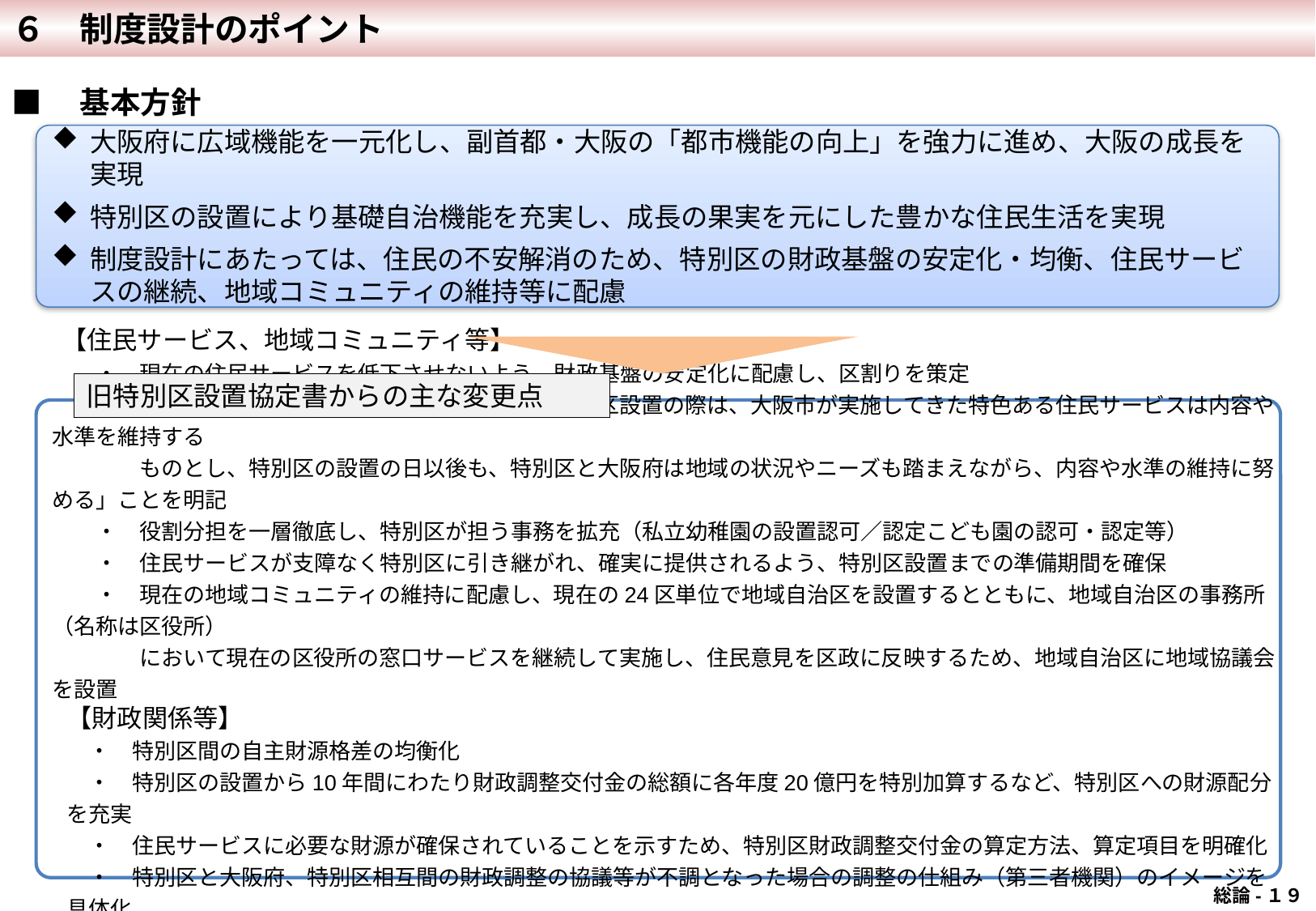

６　制度設計のポイント
■　基本方針
大阪府に広域機能を一元化し、副首都・大阪の「都市機能の向上」を強力に進め、大阪の成長を実現
特別区の設置により基礎自治機能を充実し、成長の果実を元にした豊かな住民生活を実現
制度設計にあたっては、住民の不安解消のため、特別区の財政基盤の安定化・均衡、住民サービスの継続、地域コミュニティの維持等に配慮

旧特別区設置協定書からの主な変更点
【住民サービス、地域コミュニティ等】
　　・　現在の住民サービスを低下させないよう、財政基盤の安定化に配慮し、区割りを策定
　　・　事務は適正に承継することとした上で、「特別区設置の際は、大阪市が実施してきた特色ある住民サービスは内容や水準を維持する
　　　　ものとし、特別区の設置の日以後も、特別区と大阪府は地域の状況やニーズも踏まえながら、内容や水準の維持に努める」ことを明記
　　・　役割分担を一層徹底し、特別区が担う事務を拡充（私立幼稚園の設置認可／認定こども園の認可・認定等）
　　・　住民サービスが支障なく特別区に引き継がれ、確実に提供されるよう、特別区設置までの準備期間を確保
　　・　現在の地域コミュニティの維持に配慮し、現在の24区単位で地域自治区を設置するとともに、地域自治区の事務所（名称は区役所）
　　　　において現在の区役所の窓口サービスを継続して実施し、住民意見を区政に反映するため、地域自治区に地域協議会を設置
【財政関係等】
　・　特別区間の自主財源格差の均衡化
　・　特別区の設置から10年間にわたり財政調整交付金の総額に各年度20億円を特別加算するなど、特別区への財源配分を充実
　・　住民サービスに必要な財源が確保されていることを示すため、特別区財政調整交付金の算定方法、算定項目を明確化
　・　特別区と大阪府、特別区相互間の財政調整の協議等が不調となった場合の調整の仕組み（第三者機関）のイメージを具体化
　・　特別区相互間の配分協議などは、特別区が主体的に決定できる仕組みをめざす（将来目標）
 総論-１９